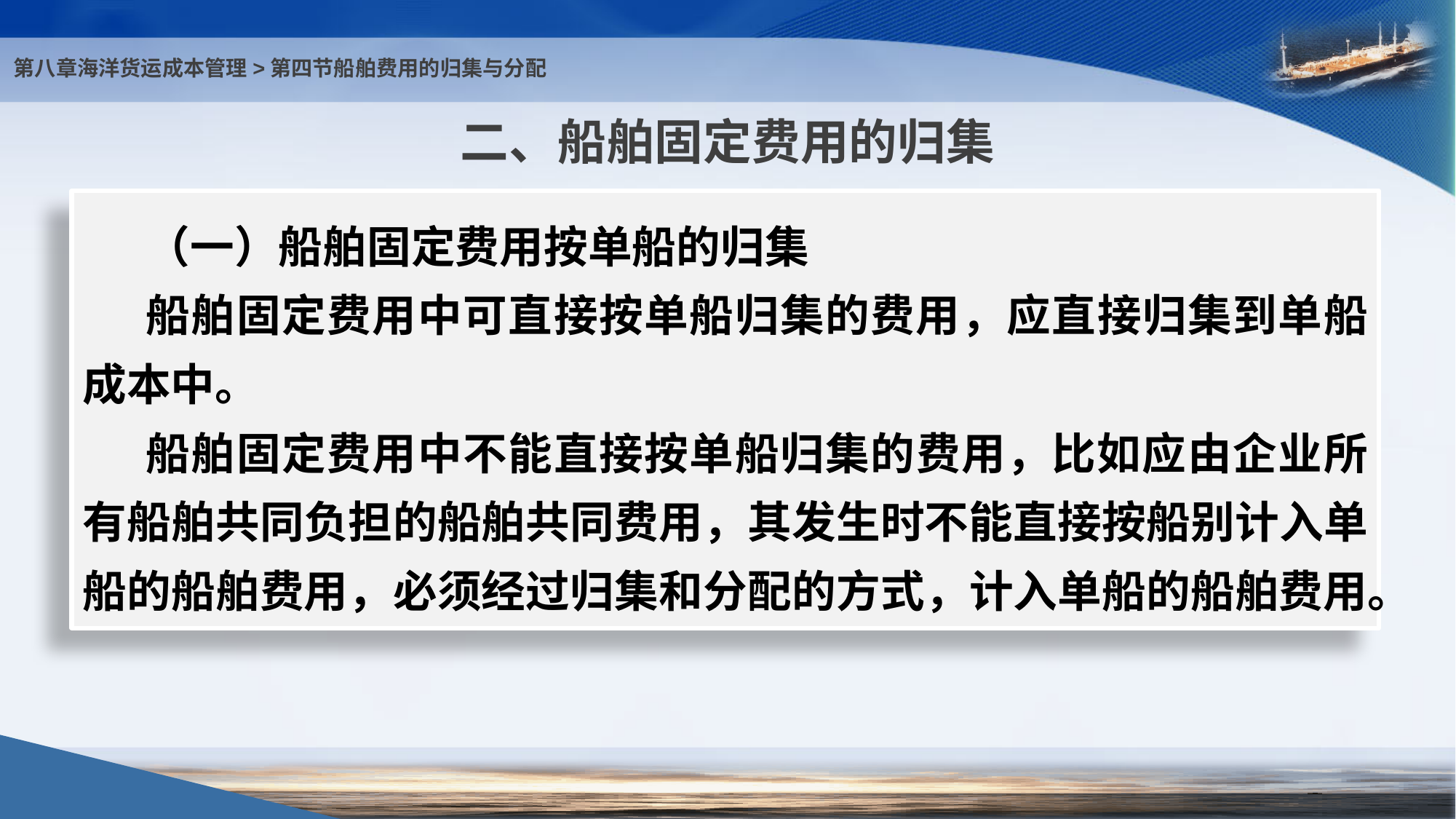

第八章海洋货运成本管理>第四节船舶费用的归集与分配
# 二、船舶固定费用的归集
（一）船舶固定费用按单船的归集
船舶固定费用中可直接按单船归集的费用，应直接归集到单船成本中。
船舶固定费用中不能直接按单船归集的费用，比如应由企业所有船舶共同负担的船舶共同费用，其发生时不能直接按船别计入单船的船舶费用，必须经过归集和分配的方式，计入单船的船舶费用。